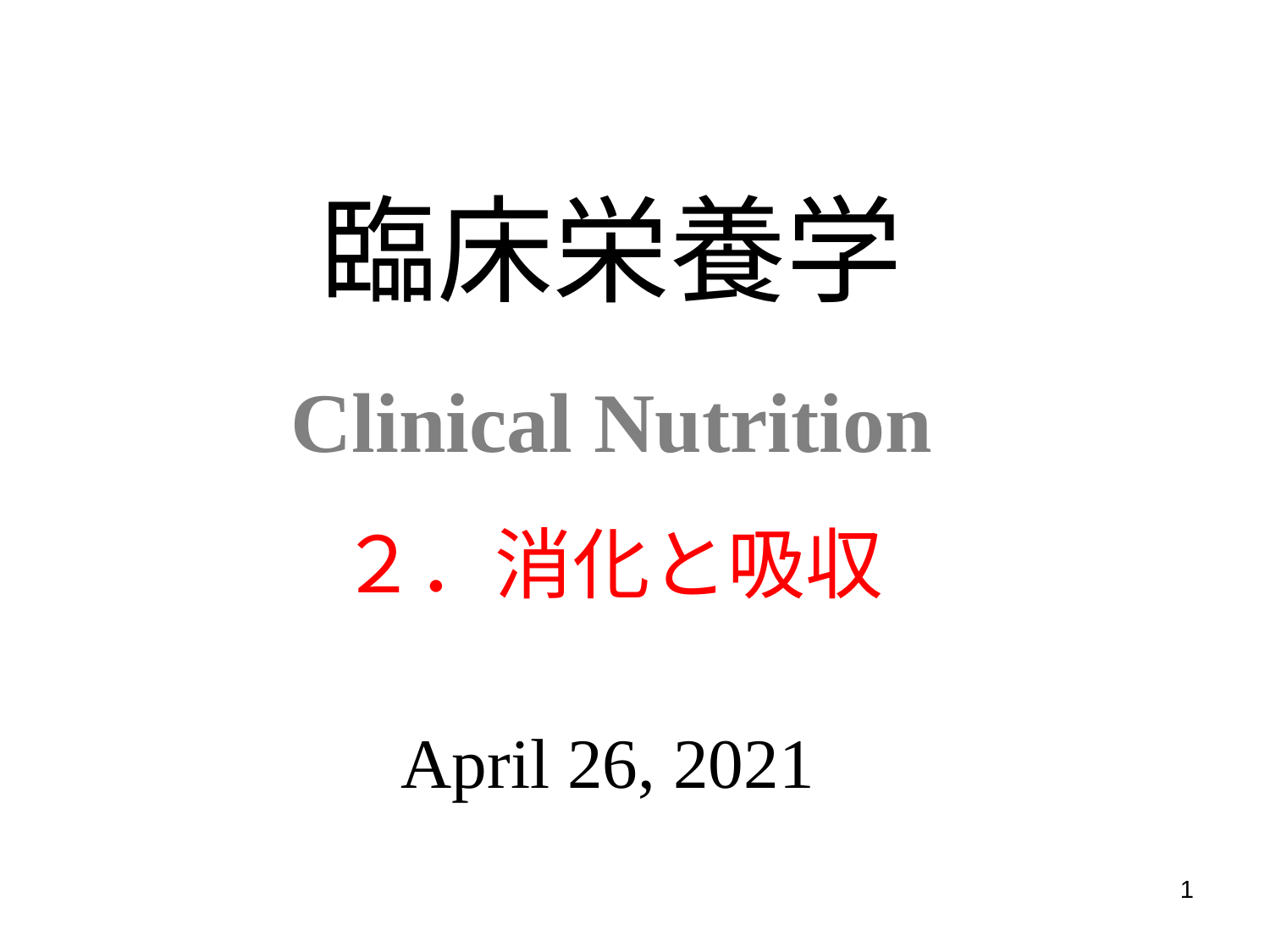

# 臨床栄養学 Clinical Nutrition ２．消化と吸収
April 26, 2021
1